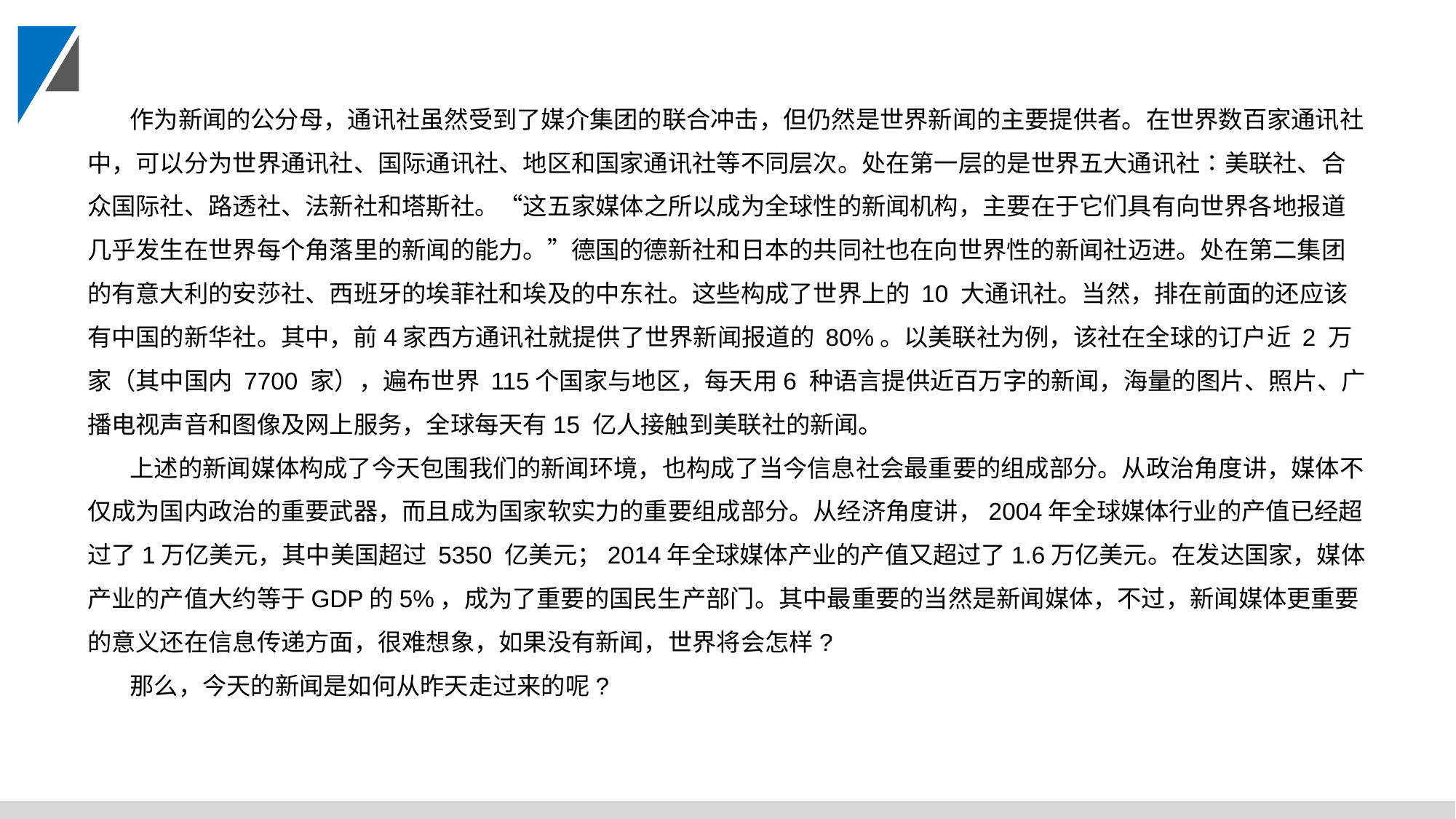

作为新闻的公分母，通讯社虽然受到了媒介集团的联合冲击，但仍然是世界新闻的主要提供者。在世界数百家通讯社中，可以分为世界通讯社、国际通讯社、地区和国家通讯社等不同层次。处在第一层的是世界五大通讯社∶美联社、合众国际社、路透社、法新社和塔斯社。“这五家媒体之所以成为全球性的新闻机构，主要在于它们具有向世界各地报道几乎发生在世界每个角落里的新闻的能力。”德国的德新社和日本的共同社也在向世界性的新闻社迈进。处在第二集团的有意大利的安莎社、西班牙的埃菲社和埃及的中东社。这些构成了世界上的 10 大通讯社。当然，排在前面的还应该有中国的新华社。其中，前4家西方通讯社就提供了世界新闻报道的 80%。以美联社为例，该社在全球的订户近 2 万家（其中国内 7700 家），遍布世界 115个国家与地区，每天用6 种语言提供近百万字的新闻，海量的图片、照片、广播电视声音和图像及网上服务，全球每天有15 亿人接触到美联社的新闻。
上述的新闻媒体构成了今天包围我们的新闻环境，也构成了当今信息社会最重要的组成部分。从政治角度讲，媒体不仅成为国内政治的重要武器，而且成为国家软实力的重要组成部分。从经济角度讲，2004年全球媒体行业的产值已经超过了1万亿美元，其中美国超过 5350 亿美元；2014年全球媒体产业的产值又超过了1.6万亿美元。在发达国家，媒体产业的产值大约等于GDP的5%，成为了重要的国民生产部门。其中最重要的当然是新闻媒体，不过，新闻媒体更重要的意义还在信息传递方面，很难想象，如果没有新闻，世界将会怎样?
那么，今天的新闻是如何从昨天走过来的呢?